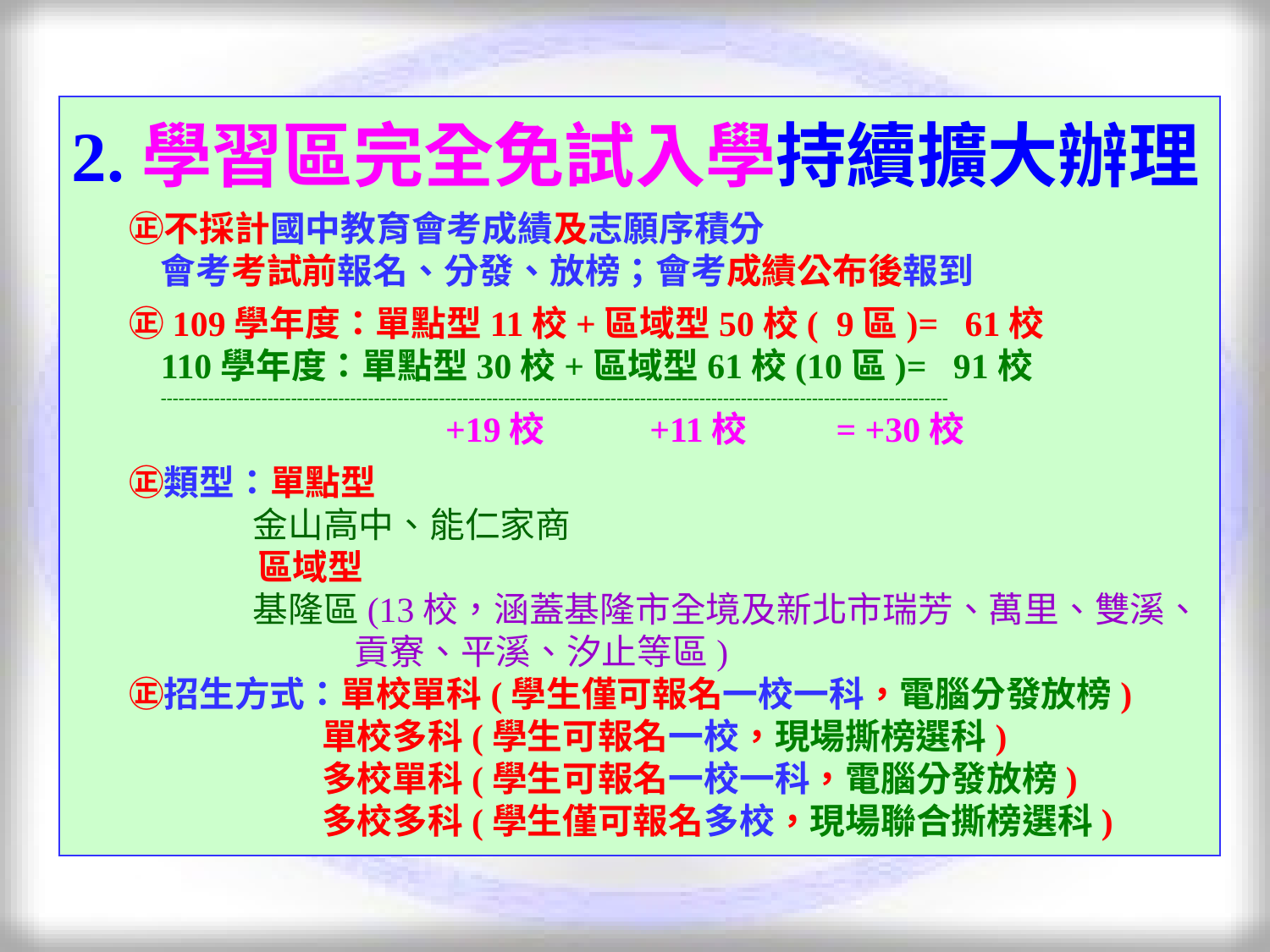

2.學習區完全免試入學持續擴大辦理
      ㊣不採計國中教育會考成績及志願序積分
          會考考試前報名、分發、放榜；會考成績公布後報到
      ㊣109學年度：單點型11校+區域型50校(  9區)=   61校
          110學年度：單點型30校+區域型61校(10區)=   91校
                    -------------------------------------------------------------------------------------------------------------------------------------
                                          +19校            +11校          = +30校
      ㊣類型：單點型
                      金山高中、能仁家商
                      區域型
                      基隆區(13校，涵蓋基隆市全境及新北市瑞芳、萬里、雙溪、
                                   貢寮、平溪、汐止等區)
      ㊣招生方式：單校單科(學生僅可報名一校一科，電腦分發放榜)
                              單校多科(學生可報名一校，現場撕榜選科)
                              多校單科(學生可報名一校一科，電腦分發放榜)
                              多校多科(學生僅可報名多校，現場聯合撕榜選科)